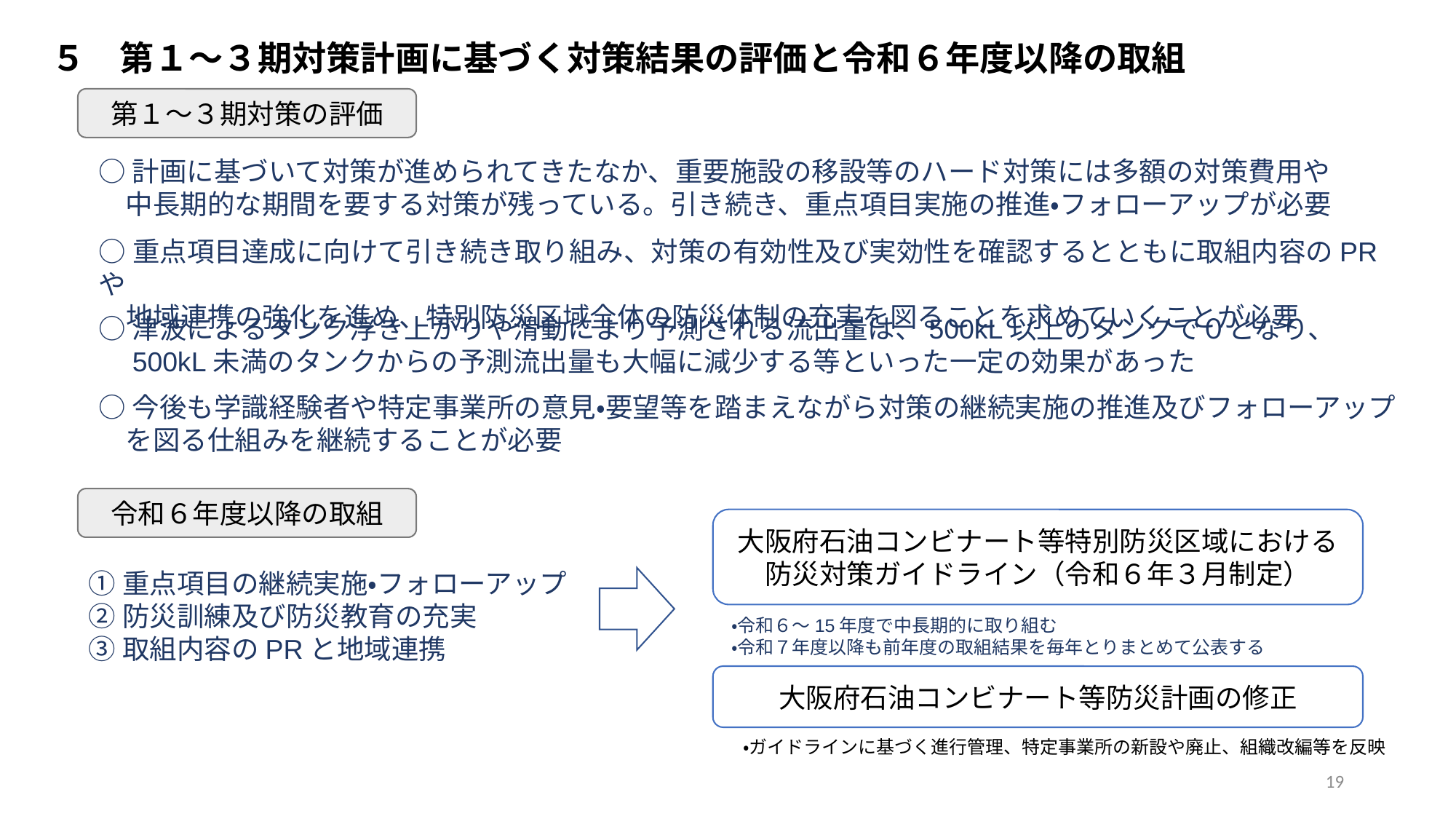

# ５　第１～３期対策計画に基づく対策結果の評価と令和６年度以降の取組
第１～３期対策の評価
○計画に基づいて対策が進められてきたなか、重要施設の移設等のハード対策には多額の対策費用や
　中長期的な期間を要する対策が残っている。引き続き、重点項目実施の推進・フォローアップが必要
○重点項目達成に向けて引き続き取り組み、対策の有効性及び実効性を確認するとともに取組内容のPRや
　地域連携の強化を進め、特別防災区域全体の防災体制の充実を図ることを求めていくことが必要
○津波によるタンク浮き上がりや滑動により予測される流出量は、500kL以上のタンクで０となり、
　500kL未満のタンクからの予測流出量も大幅に減少する等といった一定の効果があった
○今後も学識経験者や特定事業所の意見・要望等を踏まえながら対策の継続実施の推進及びフォローアップ
　を図る仕組みを継続することが必要
令和６年度以降の取組
大阪府石油コンビナート等特別防災区域における防災対策ガイドライン（令和６年３月制定）
①重点項目の継続実施・フォローアップ
②防災訓練及び防災教育の充実
③取組内容のPRと地域連携

・令和６～15年度で中長期的に取り組む
・令和７年度以降も前年度の取組結果を毎年とりまとめて公表する
大阪府石油コンビナート等防災計画の修正
・ガイドラインに基づく進行管理、特定事業所の新設や廃止、組織改編等を反映
19